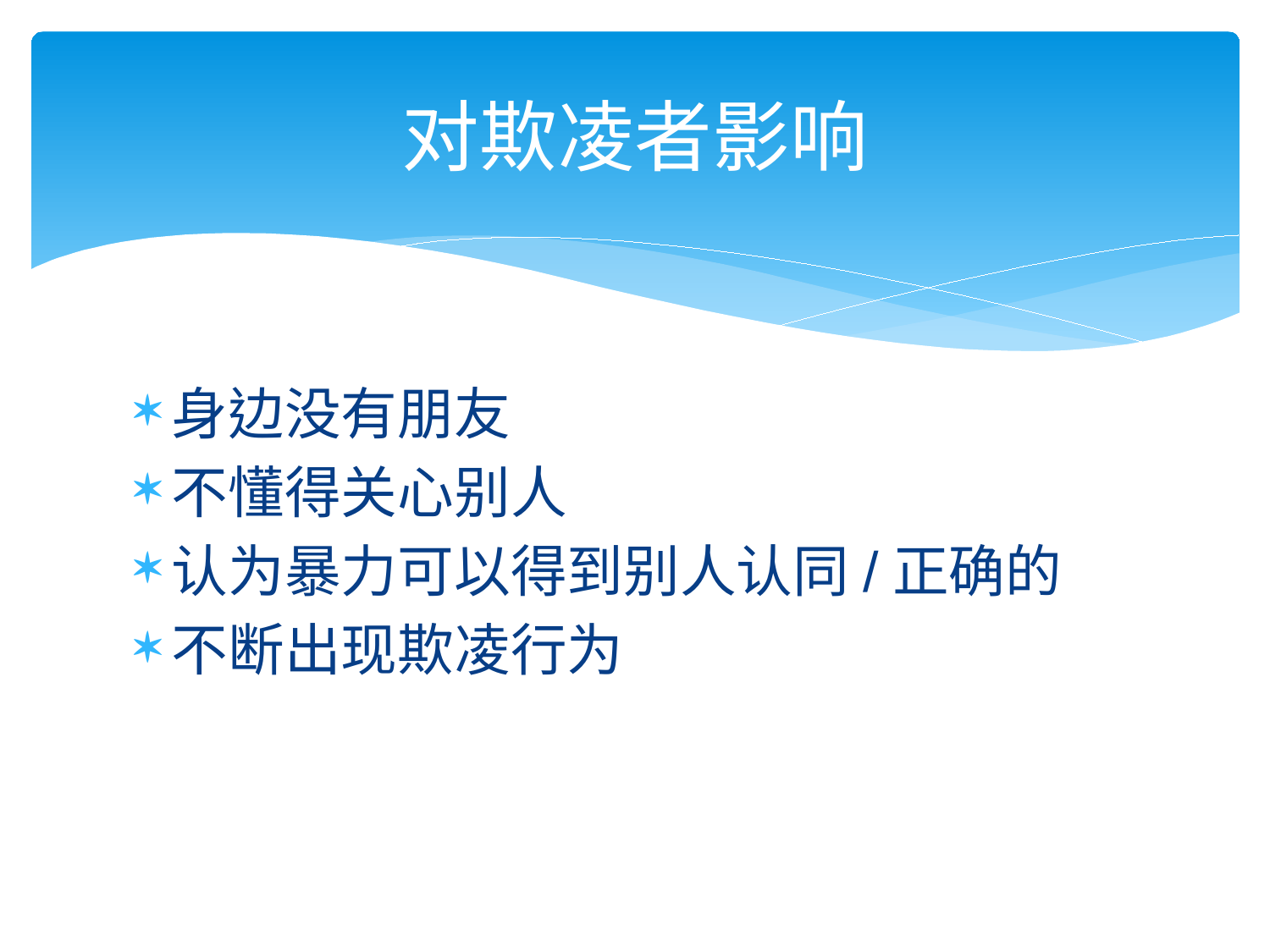

# 对欺凌者影响
身边没有朋友
不懂得关心别人
认为暴力可以得到别人认同/正确的
不断出现欺凌行为